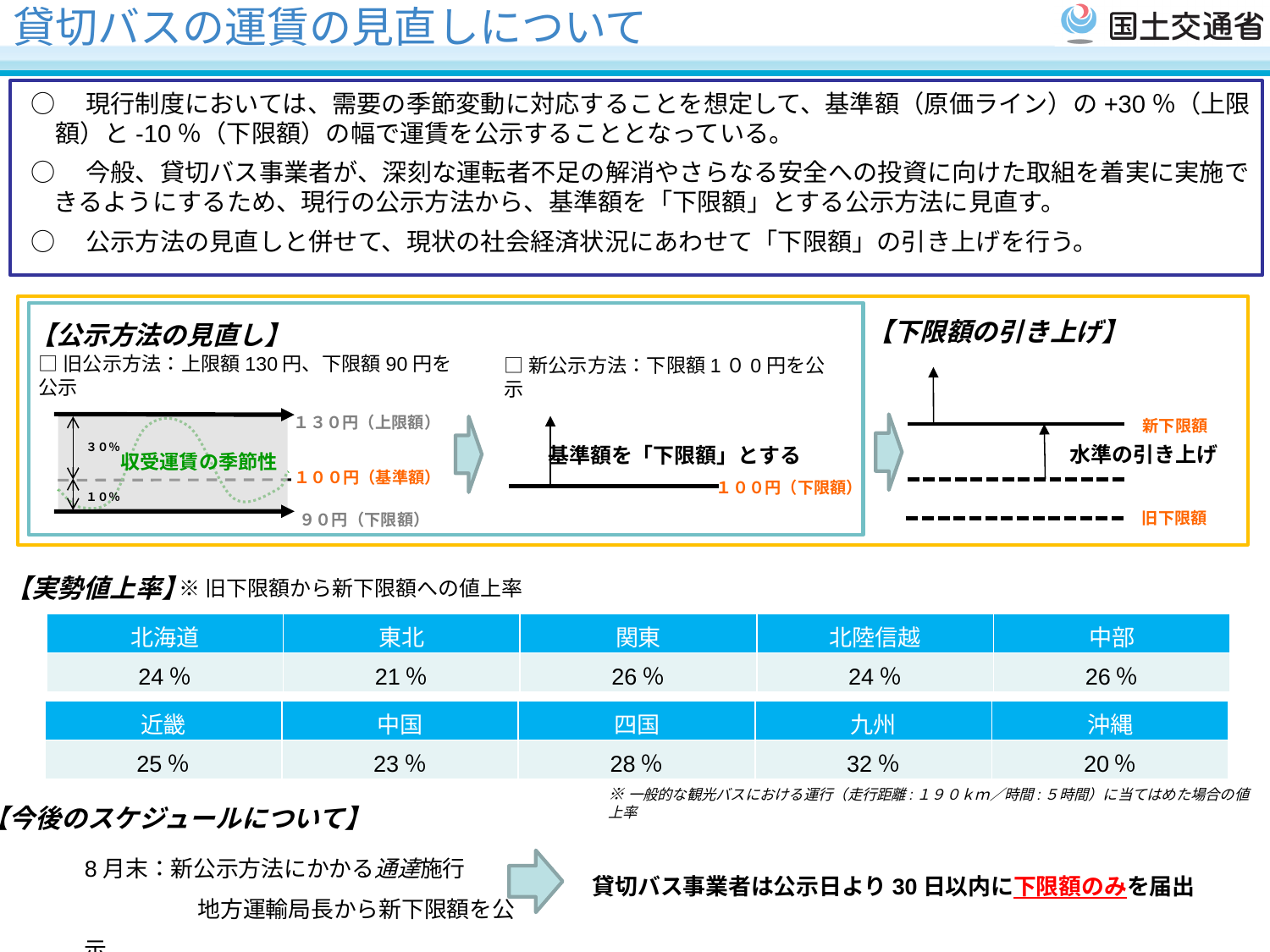

# 貸切バスの運賃の見直しについて

○　現行制度においては、需要の季節変動に対応することを想定して、基準額（原価ライン）の+30％（上限額）と-10％（下限額）の幅で運賃を公示することとなっている。
○　今般、貸切バス事業者が、深刻な運転者不足の解消やさらなる安全への投資に向けた取組を着実に実施できるようにするため、現行の公示方法から、基準額を「下限額」とする公示方法に見直す。
○　公示方法の見直しと併せて、現状の社会経済状況にあわせて「下限額」の引き上げを行う。

【下限額の引き上げ】
【公示方法の見直し】
□旧公示方法：上限額130円、下限額90円を公示

１３０円（上限額）

収受運賃の季節性
３０％
１０％
９０円（下限額）
１００円（基準額）
□新公示方法：下限額1０0円を公示

新下限額

水準の引き上げ
基準額を「下限額」とする
１００円（下限額）
旧下限額
【実勢値上率】
※旧下限額から新下限額への値上率
| 北海道 | 東北 | 関東 | 北陸信越 | 中部 |
| --- | --- | --- | --- | --- |
| 24％ | 21％ | 26％ | 24％ | 26％ |
| 近畿 | 中国 | 四国 | 九州 | 沖縄 |
| --- | --- | --- | --- | --- |
| 25％ | 23％ | 28％ | 32％ | 20％ |
※一般的な観光バスにおける運行（走行距離:１９０ｋｍ／時間:５時間）に当てはめた場合の値上率
【今後のスケジュールについて】
8月末：新公示方法にかかる通達施行
　　　　　地方運輸局長から新下限額を公示

貸切バス事業者は公示日より30日以内に下限額のみを届出